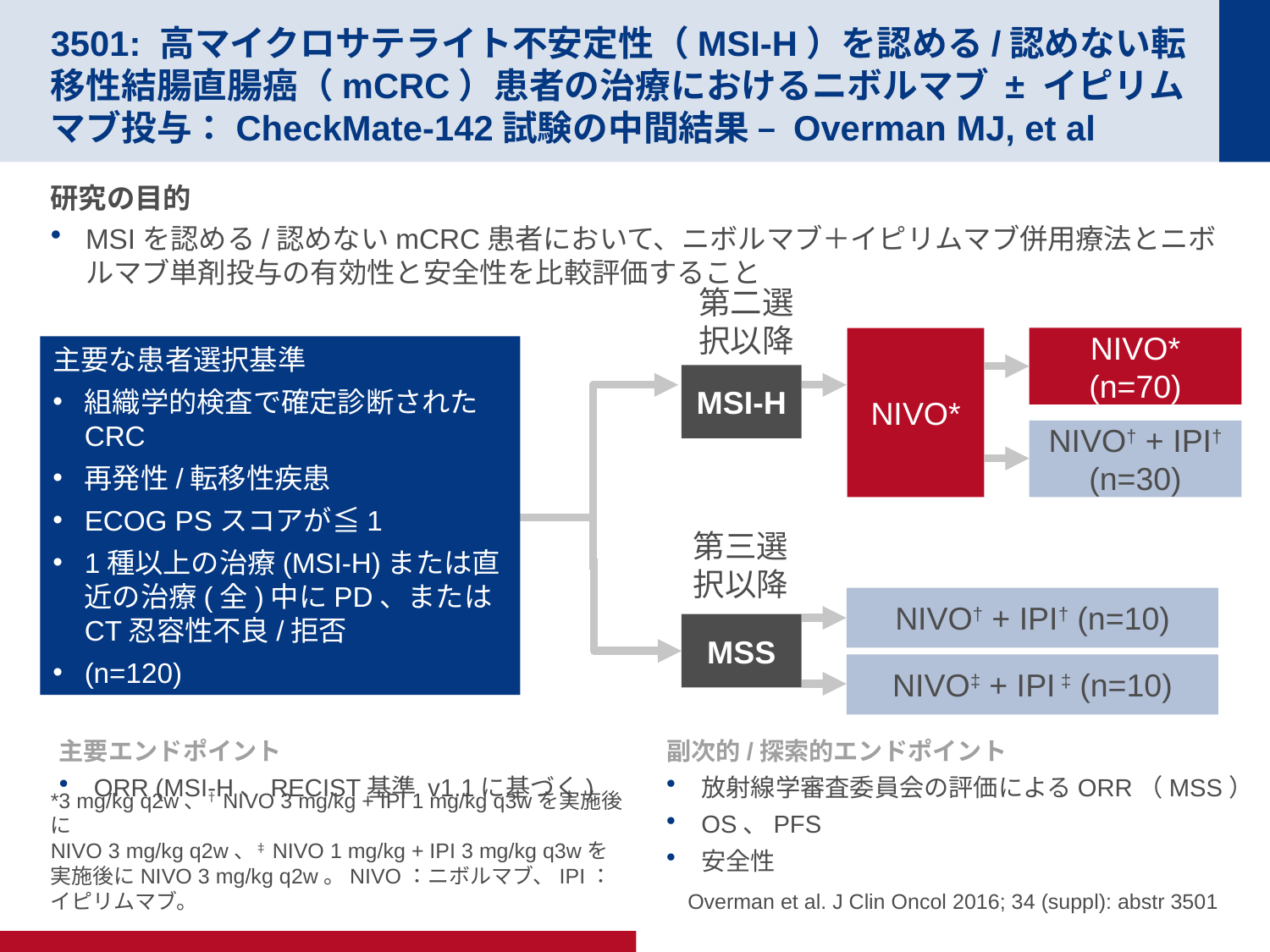

# 3501: 高マイクロサテライト不安定性（MSI-H）を認める/認めない転移性結腸直腸癌（mCRC）患者の治療におけるニボルマブ ± イピリムマブ投与：CheckMate-142試験の中間結果 – Overman MJ, et al
研究の目的
MSIを認める/認めないmCRC患者において、ニボルマブ＋イピリムマブ併用療法とニボルマブ単剤投与の有効性と安全性を比較評価すること
第二選択以降
NIVO*
NIVO* (n=70)
主要な患者選択基準
組織学的検査で確定診断されたCRC
再発性/転移性疾患
ECOG PSスコアが≦1
1種以上の治療(MSI-H)または直近の治療(全)中にPD、またはCT忍容性不良/拒否
(n=120)
MSI-H
NIVO† + IPI†
(n=30)
第三選択以降
NIVO† + IPI† (n=10)
MSS
NIVO‡ + IPI ‡ (n=10)
主要エンドポイント
ORR (MSI-H、RECIST基準 v1.1に基づく)

副次的/探索的エンドポイント
放射線学審査委員会の評価によるORR（MSS）
OS、PFS
安全性
 Overman et al. J Clin Oncol 2016; 34 (suppl): abstr 3501
*3 mg/kg q2w、†NIVO 3 mg/kg + IPI 1 mg/kg q3wを実施後に
NIVO 3 mg/kg q2w、‡NIVO 1 mg/kg + IPI 3 mg/kg q3wを実施後にNIVO 3 mg/kg q2w。NIVO：ニボルマブ、IPI：イピリムマブ。